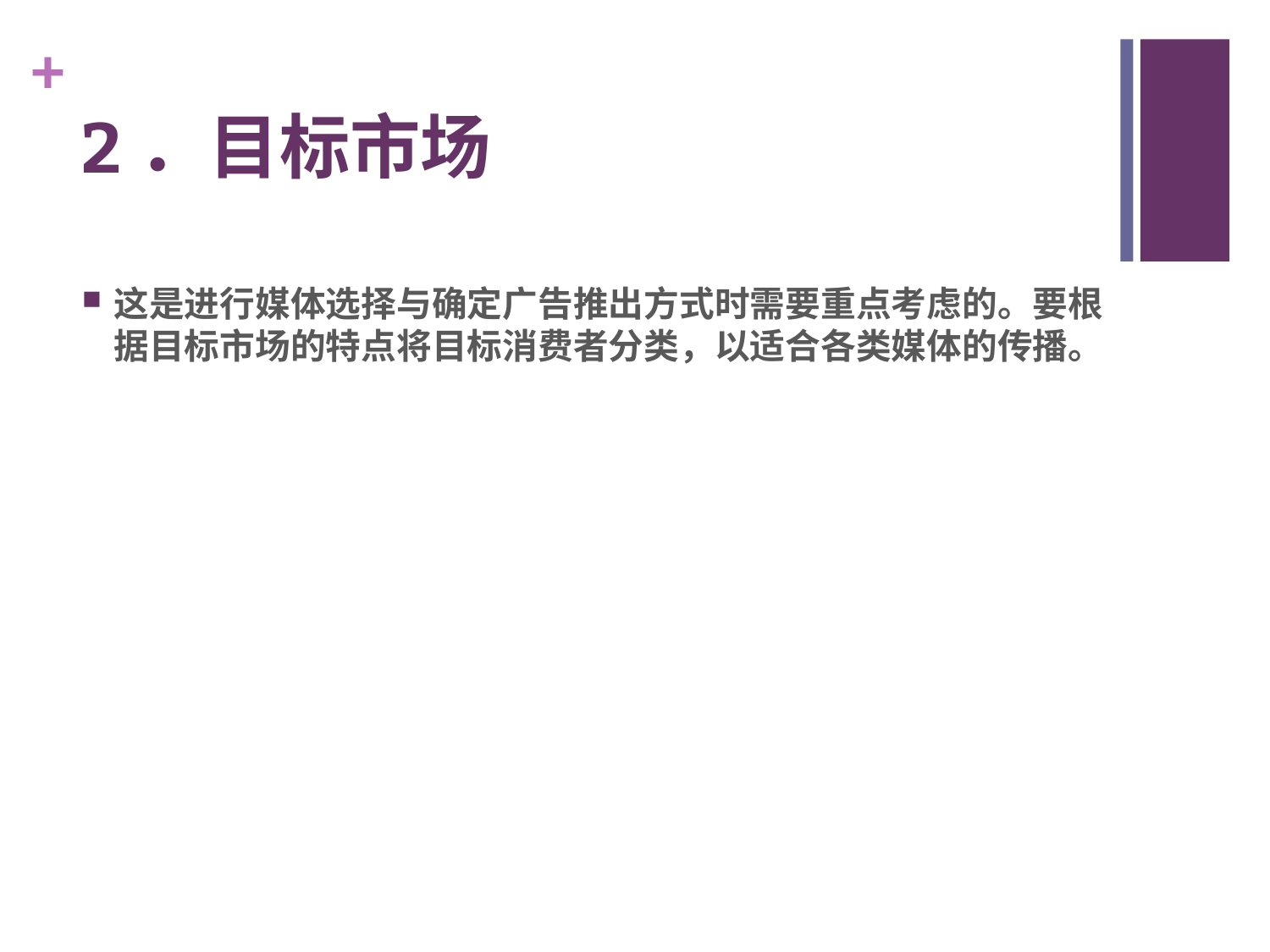

# 2．目标市场
这是进行媒体选择与确定广告推出方式时需要重点考虑的。要根据目标市场的特点将目标消费者分类，以适合各类媒体的传播。